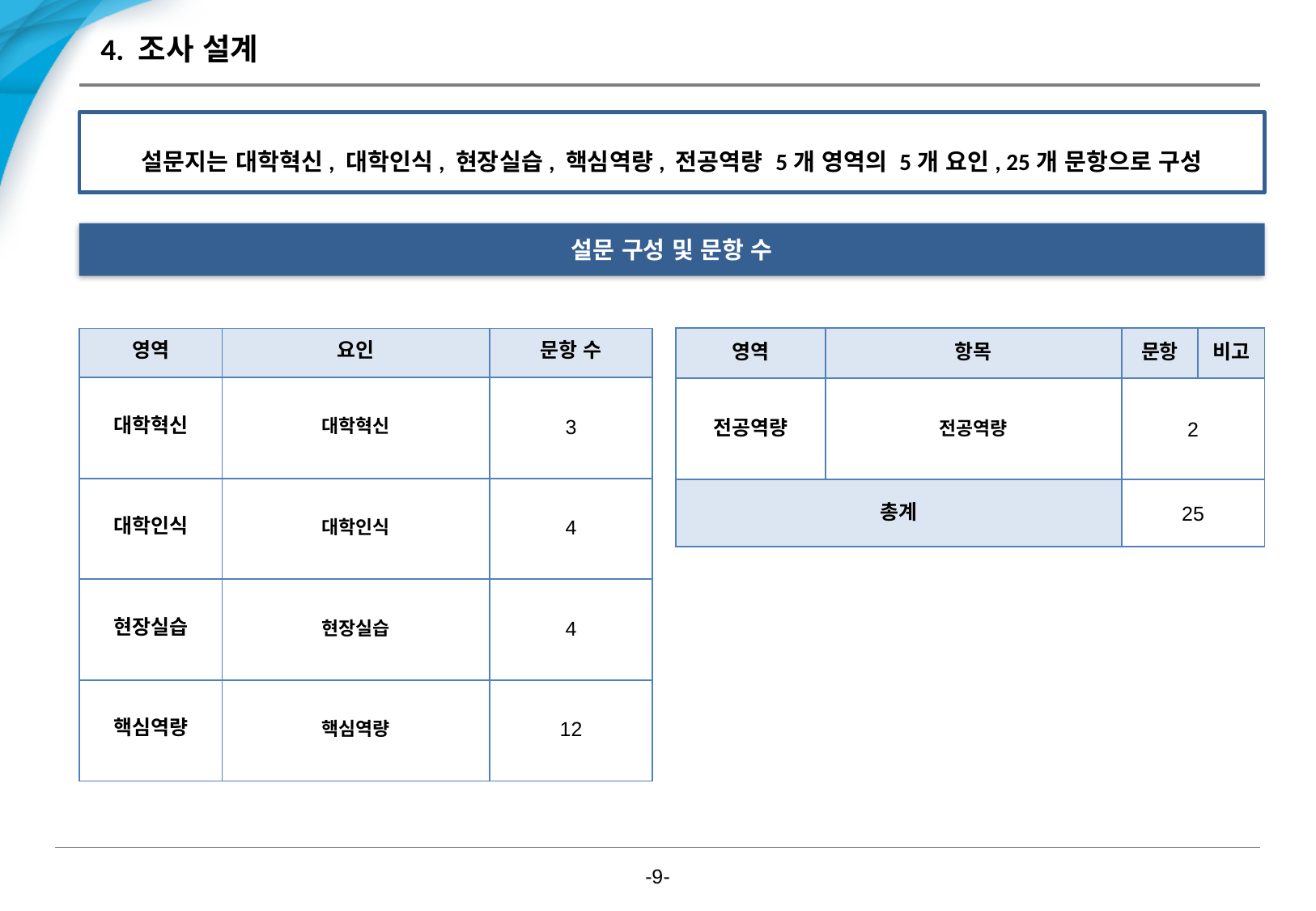

# 4. 조사 설계
설문지는 대학혁신, 대학인식, 현장실습, 핵심역량, 전공역량 5개 영역의 5개 요인, 25개 문항으로 구성
설문 구성 및 문항 수
| 영역 | 항목 | 문항 | 비고 |
| --- | --- | --- | --- |
| 전공역량 | 전공역량 | 2 |  |
| 총계 |  | 25 |  |
| 영역 | 요인 | 문항 수 |
| --- | --- | --- |
| 대학혁신 | 대학혁신 | 3 |
| 대학인식 | 대학인식 | 4 |
| 현장실습 | 현장실습 | 4 |
| 핵심역량 | 핵심역량 | 12 |
-9-